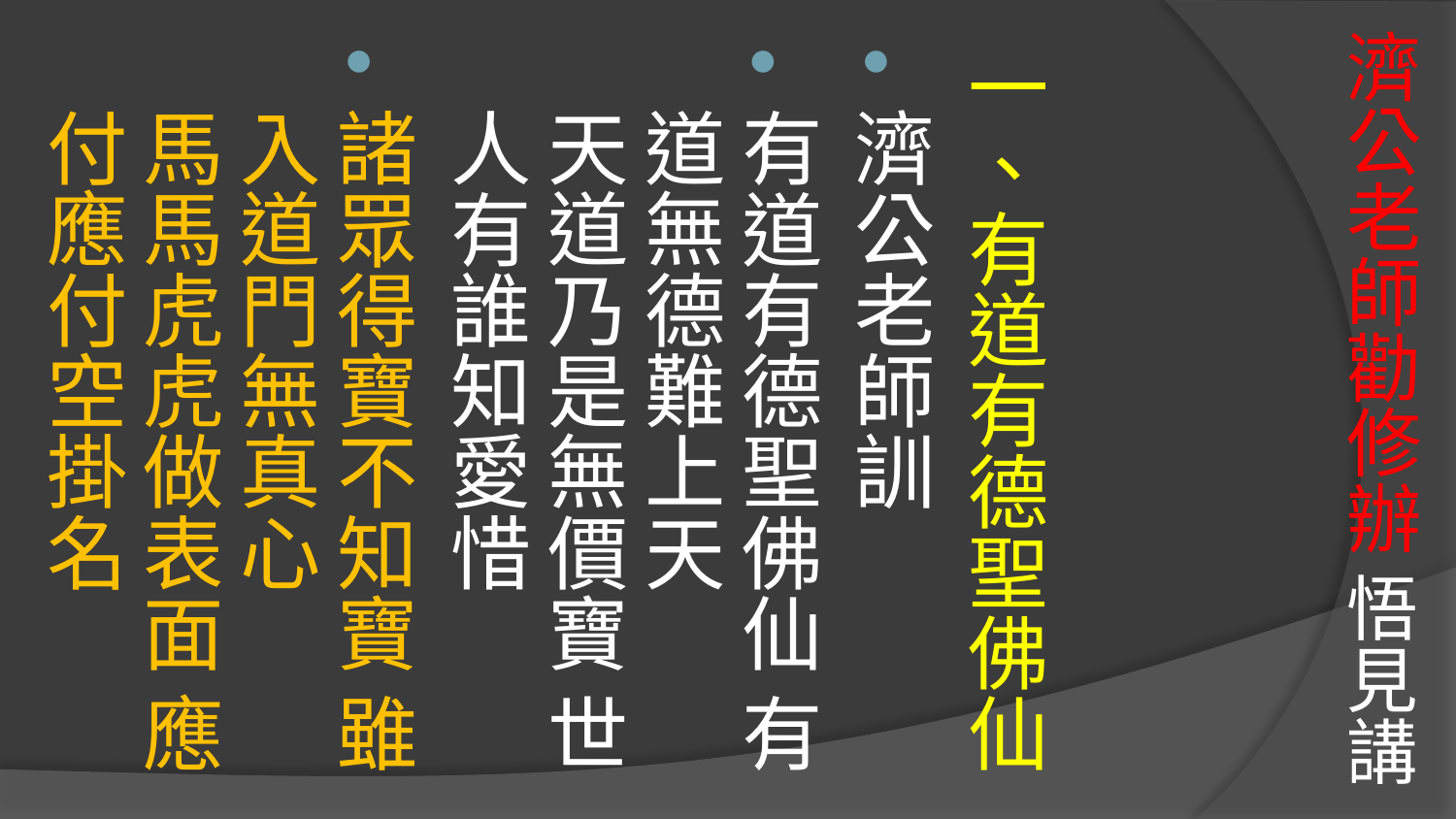

# 濟公老師勸修辦 悟見講
一、有道有德聖佛仙
濟公老師訓
有道有德聖佛仙 有道無德難上天
天道乃是無價寶 世人有誰知愛惜
諸眾得寶不知寶 雖入道門無真心
馬馬虎虎做表面 應付應付空掛名